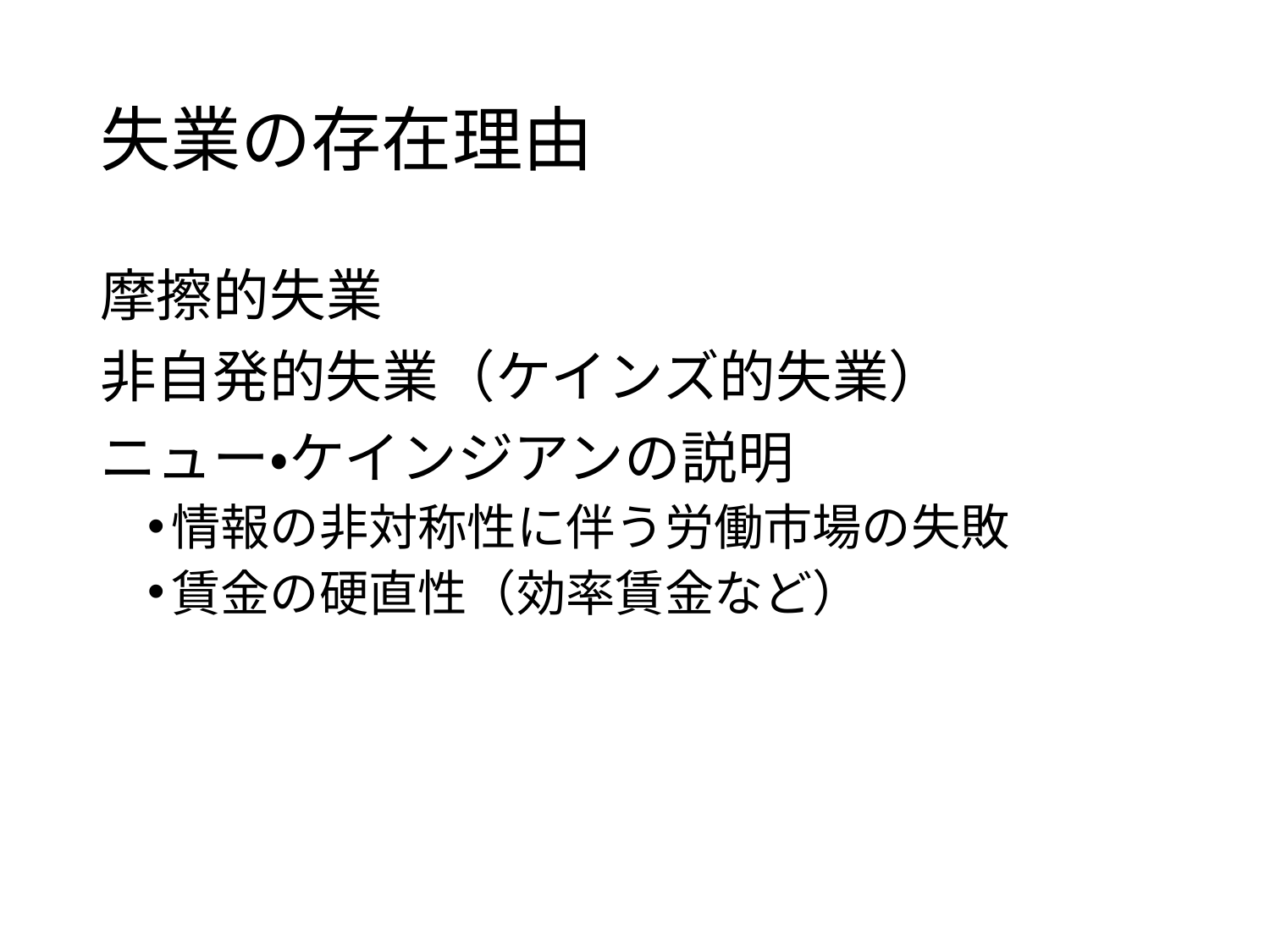

# 失業の存在理由
摩擦的失業
非自発的失業（ケインズ的失業）
ニュー・ケインジアンの説明
情報の非対称性に伴う労働市場の失敗
賃金の硬直性（効率賃金など）